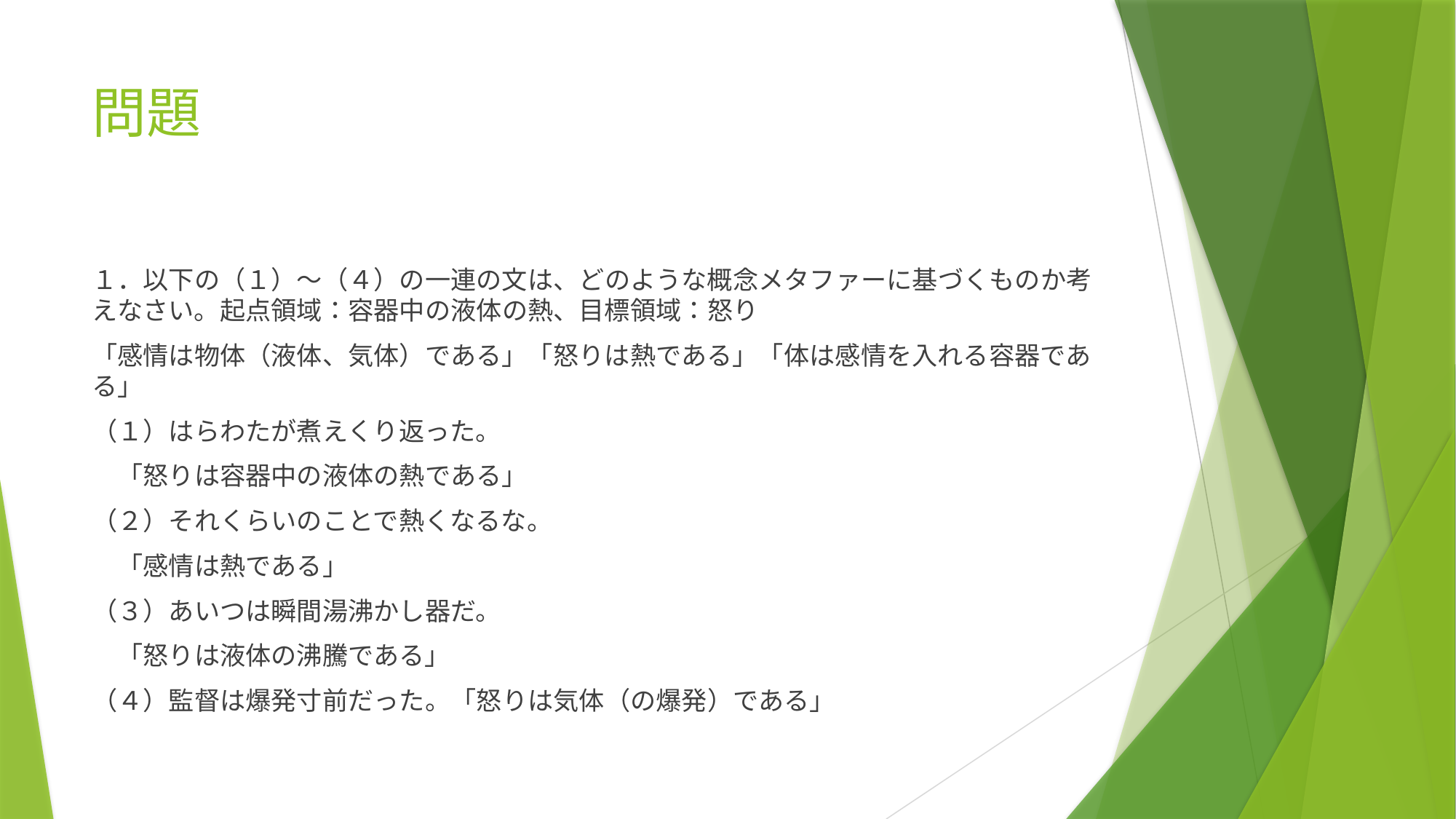

# 問題
１．以下の（１）～（４）の一連の文は、どのような概念メタファーに基づくものか考えなさい。起点領域：容器中の液体の熱、目標領域：怒り
「感情は物体（液体、気体）である」「怒りは熱である」「体は感情を入れる容器である」
（１）はらわたが煮えくり返った。
　「怒りは容器中の液体の熱である」
（２）それくらいのことで熱くなるな。
　「感情は熱である」
（３）あいつは瞬間湯沸かし器だ。
　「怒りは液体の沸騰である」
（４）監督は爆発寸前だった。「怒りは気体（の爆発）である」